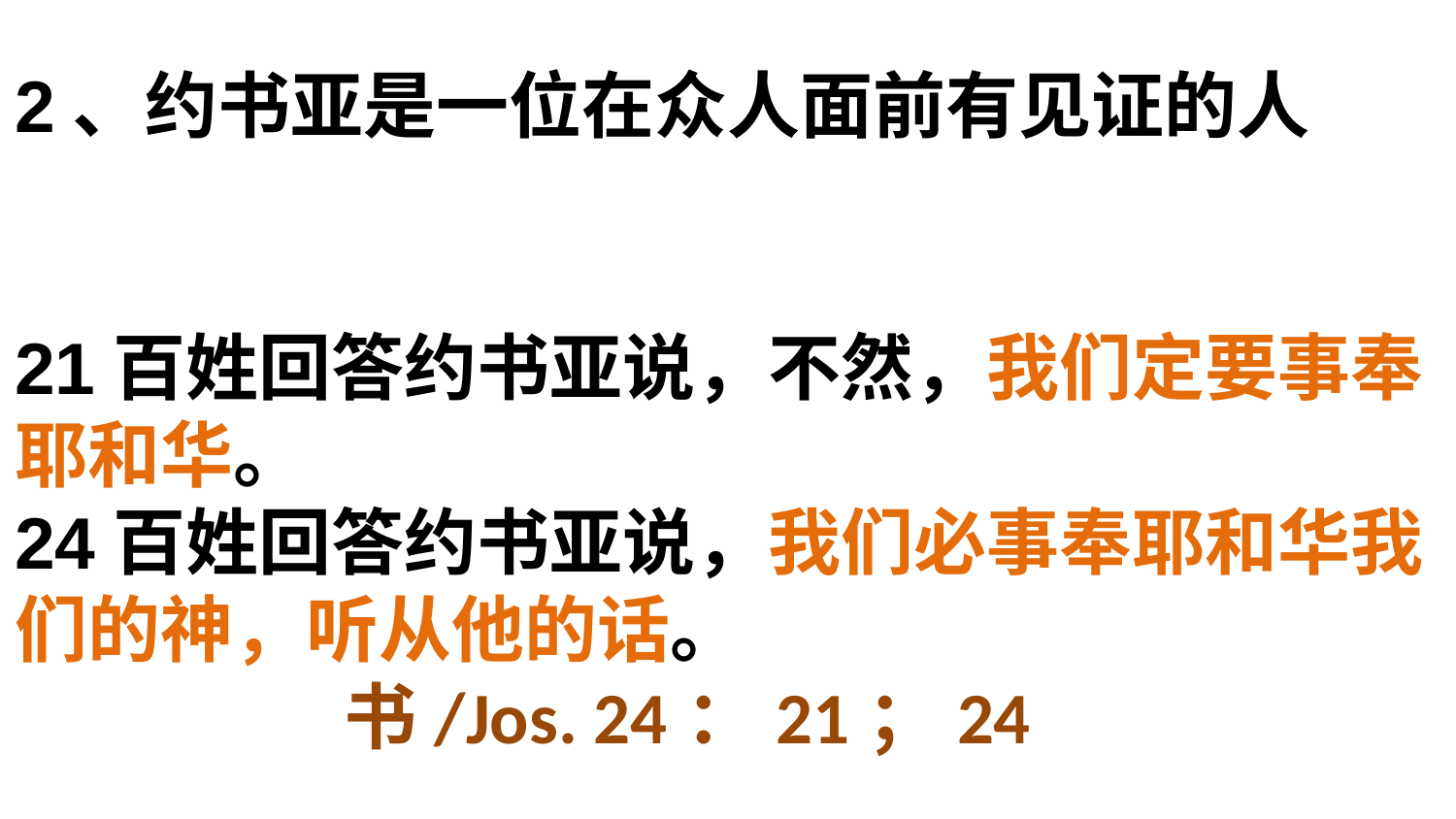

# 2、约书亚是一位在众人面前有见证的人 21百姓回答约书亚说，不然，我们定要事奉耶和华。 24百姓回答约书亚说，我们必事奉耶和华我们的神，听从他的话。 书/Jos. 24：21；24